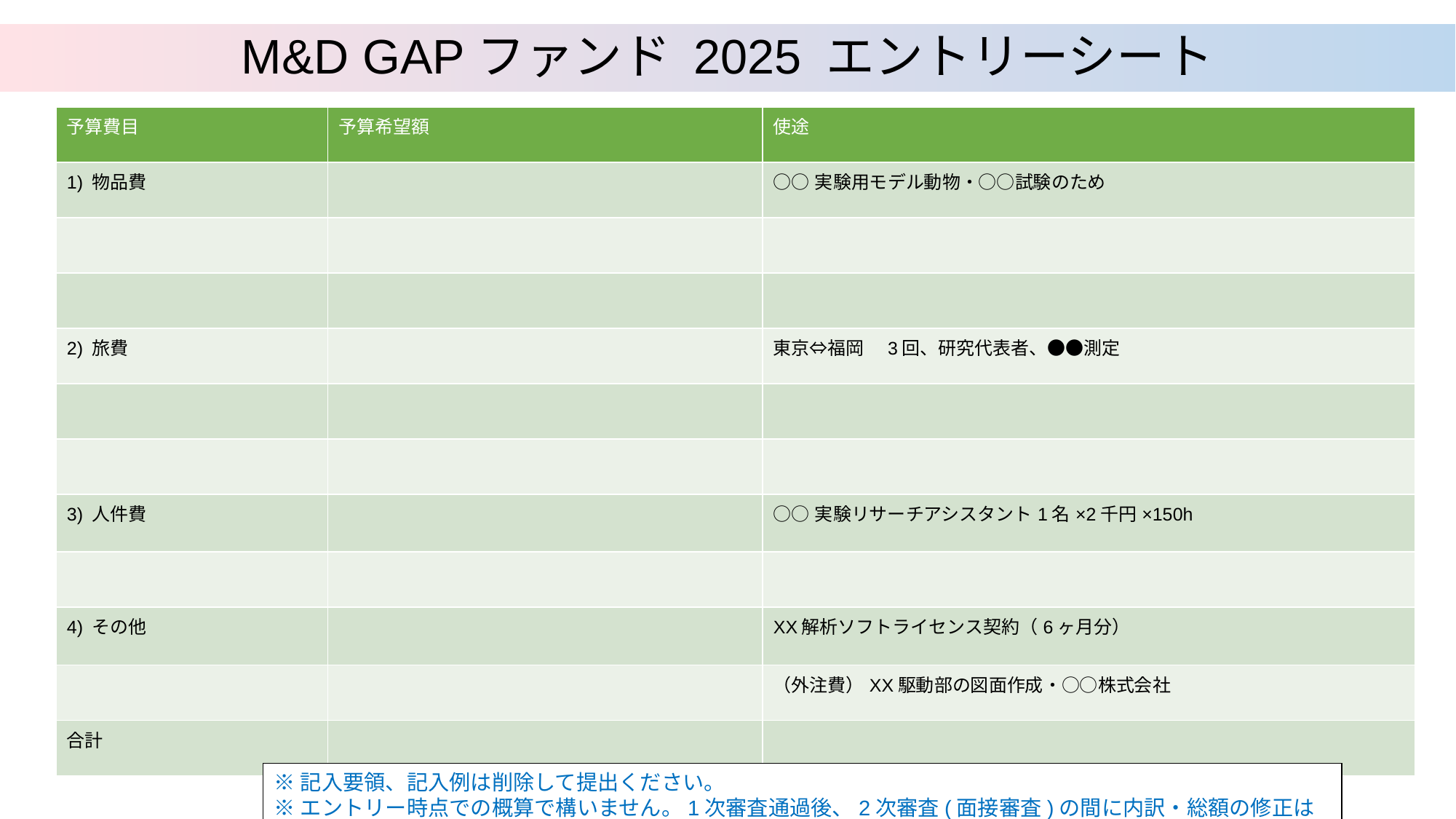

M&D GAPファンド 2025 エントリーシート
| 予算費目 | 予算希望額 | 使途 |
| --- | --- | --- |
| 1) 物品費 |  | ○○実験用モデル動物・○○試験のため |
|  |  |  |
|  |  |  |
| 2) 旅費 |  | 東京⇔福岡　3回、研究代表者、●●測定 |
|  |  |  |
|  |  |  |
| 3) 人件費 |  | ○○実験リサーチアシスタント1名×2千円×150h |
|  |  |  |
| 4) その他 |  | XX解析ソフトライセンス契約（6ヶ月分） |
|  |  | （外注費）XX駆動部の図面作成・○○株式会社 |
| 合計 |  |  |
※記入要領、記入例は削除して提出ください。
※エントリー時点での概算で構いません。1次審査通過後、2次審査(面接審査)の間に内訳・総額の修正は可能です。
※採択された場合、本資料を元に全体予算、事業開発・研究開発の妥当性などを総合的に勘案し、プログラム事務局が配分予算額を決定します。
　事業化に向けて効果的な実施項目をあらかじめ策定した上で、それに従った使途、経費を記載ください（採択後の合理性を欠く予算計画の大幅変更は認めていません）。
※「使途」欄は調達する物品・役務等の名称だけでなく、その調達が事業化に向けて必要な理由が分かるように記載ください。
※④その他について、外注費としては、研究開発要素を含まず、役務仕様が予め決まっており、作業のみを外注する請負契約については計上が認められています。
また外注費を計上する際は使途欄に『（外注費）』と記載してください。
※再委託はできません。（※不適切な記載例：遺伝子編集技術の知財調査に関する再委託）